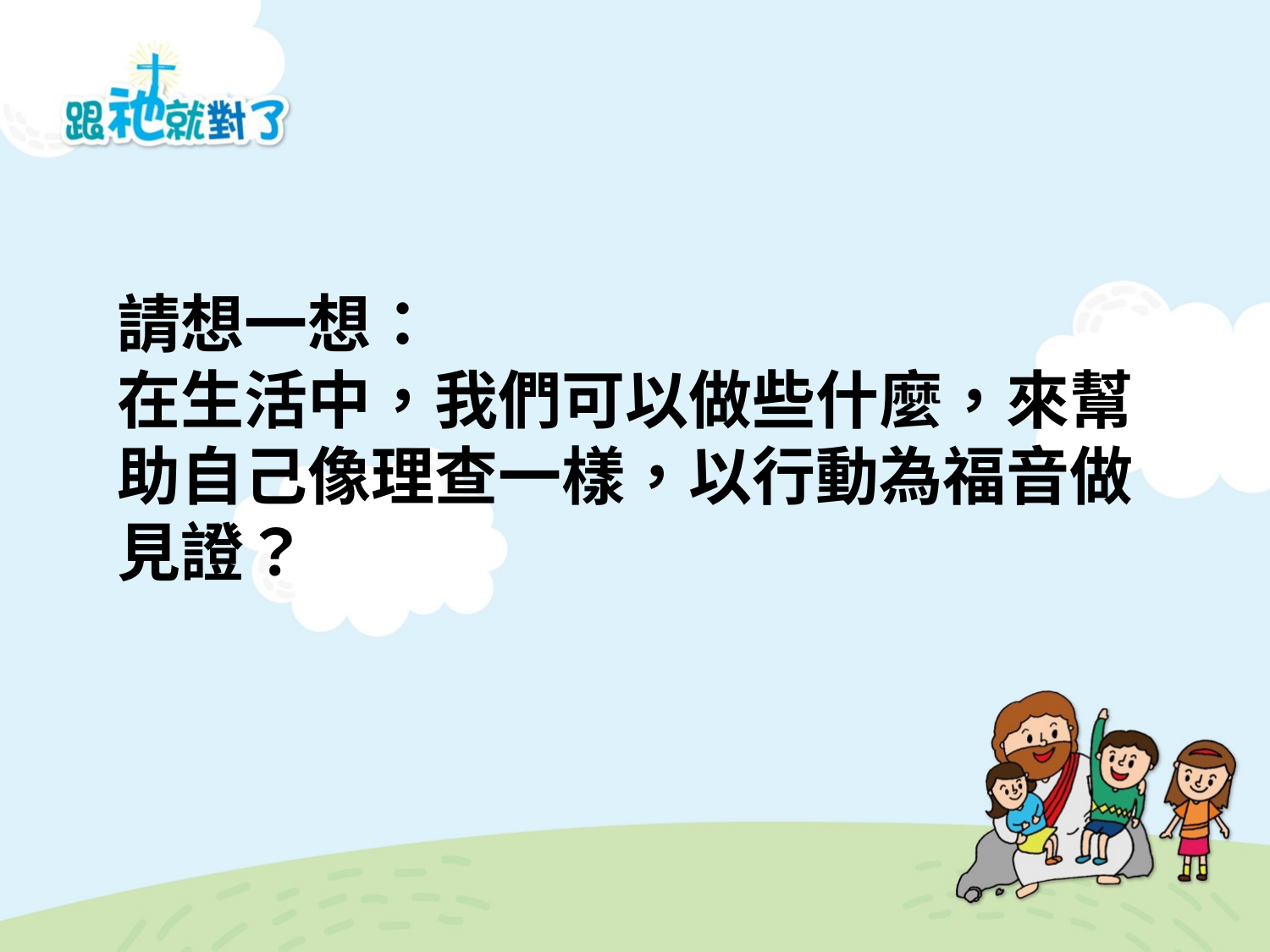

請想一想：
在生活中，我們可以做些什麼，來幫助自己像理查一樣，以行動為福音做見證？